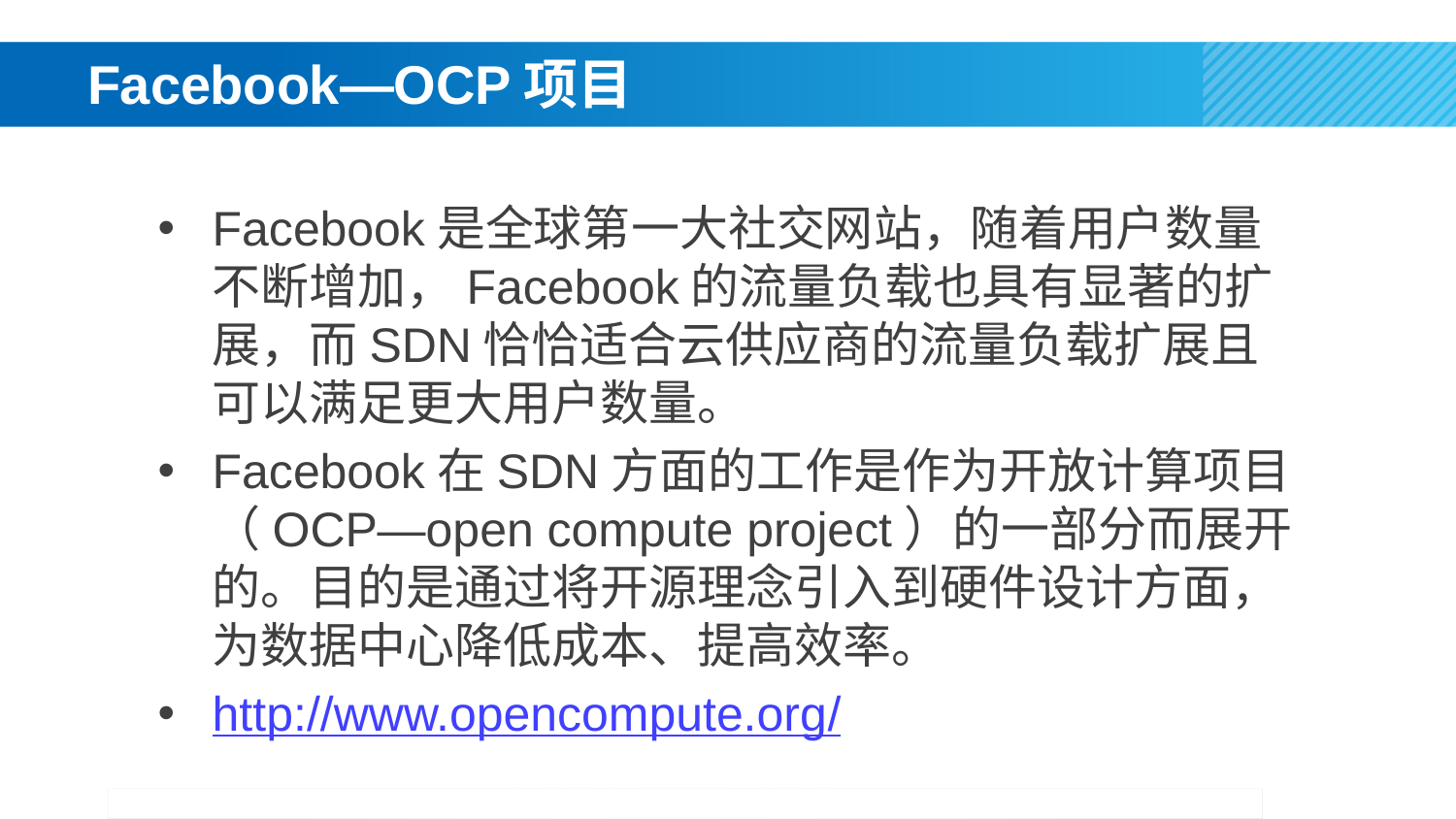

# Facebook—OCP项目
Facebook是全球第一大社交网站，随着用户数量不断增加，Facebook的流量负载也具有显著的扩展，而SDN恰恰适合云供应商的流量负载扩展且可以满足更大用户数量。
Facebook在SDN方面的工作是作为开放计算项目（OCP—open compute project）的一部分而展开的。目的是通过将开源理念引入到硬件设计方面，为数据中心降低成本、提高效率。
http://www.opencompute.org/